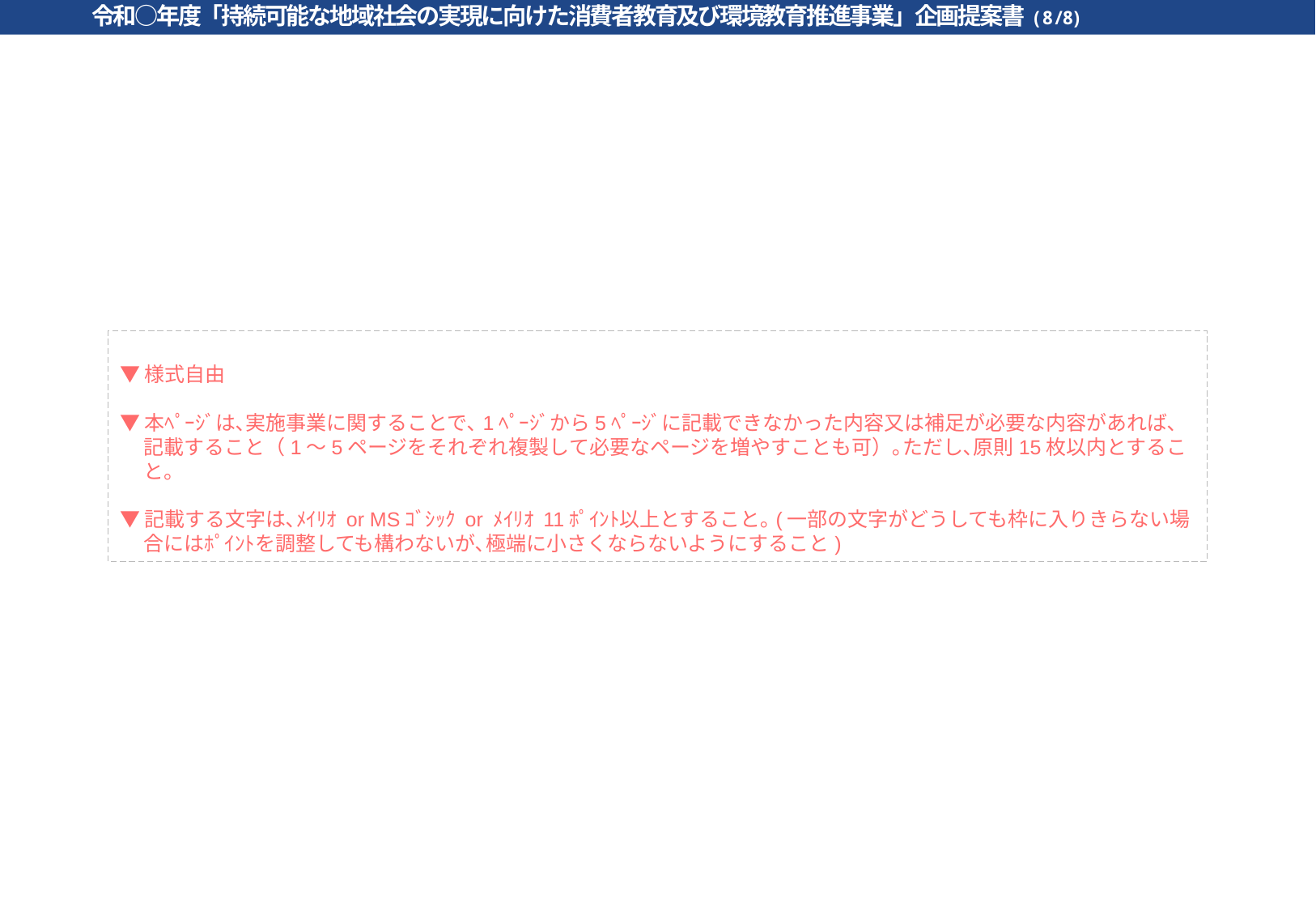

令和○年度「持続可能な地域社会の実現に向けた消費者教育及び環境教育推進事業」企画提案書(8/8)

▼様式自由

▼本ﾍﾟｰｼﾞは､実施事業に関することで､1ﾍﾟｰｼﾞから5ﾍﾟｰｼﾞに記載できなかった内容又は補足が必要な内容があれば､記載すること（1～5ページをそれぞれ複製して必要なページを増やすことも可）｡ただし､原則15枚以内とすること。

▼記載する文字は､ﾒｲﾘｵ or MSｺﾞｼｯｸ or ﾒｲﾘｵ 11ﾎﾟｲﾝﾄ以上とすること｡(一部の文字がどうしても枠に入りきらない場合にはﾎﾟｲﾝﾄを調整しても構わないが､極端に小さくならないようにすること)